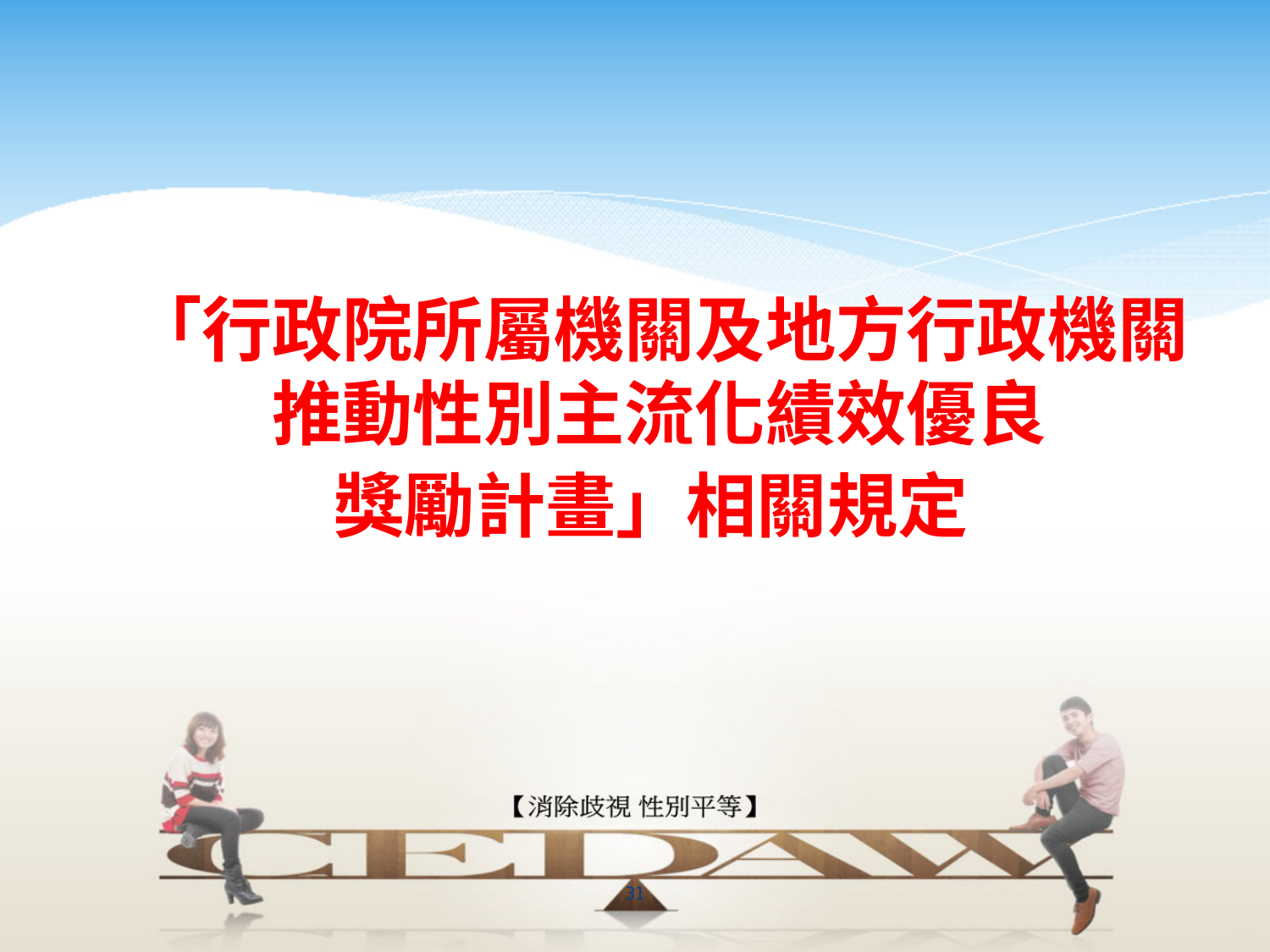

# 「行政院所屬機關及地方行政機關推動性別主流化績效優良 獎勵計畫」相關規定
31